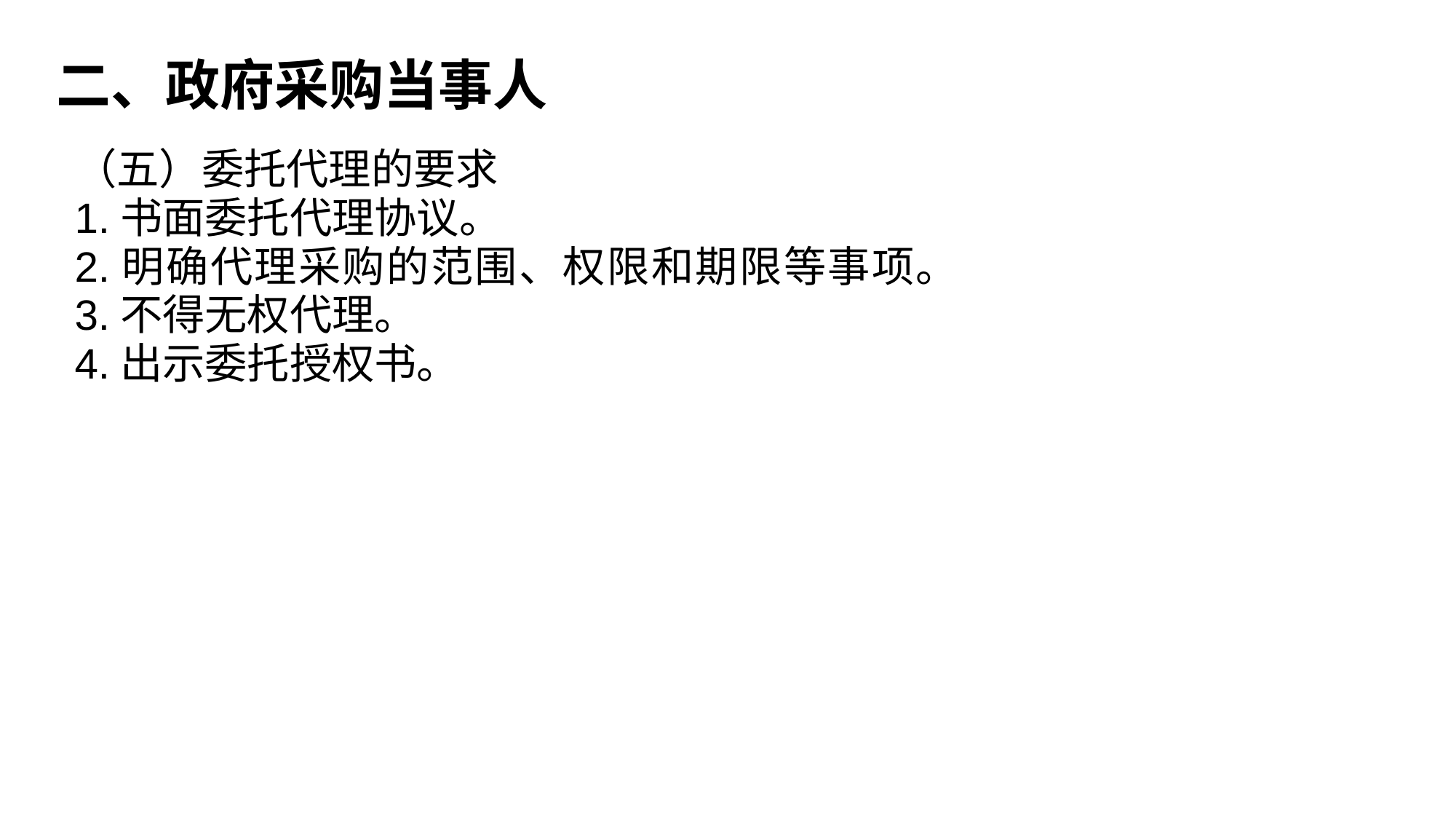

二、政府采购当事人
（五）委托代理的要求
1.书面委托代理协议。
2.明确代理采购的范围、权限和期限等事项。
3.不得无权代理。
4.出示委托授权书。